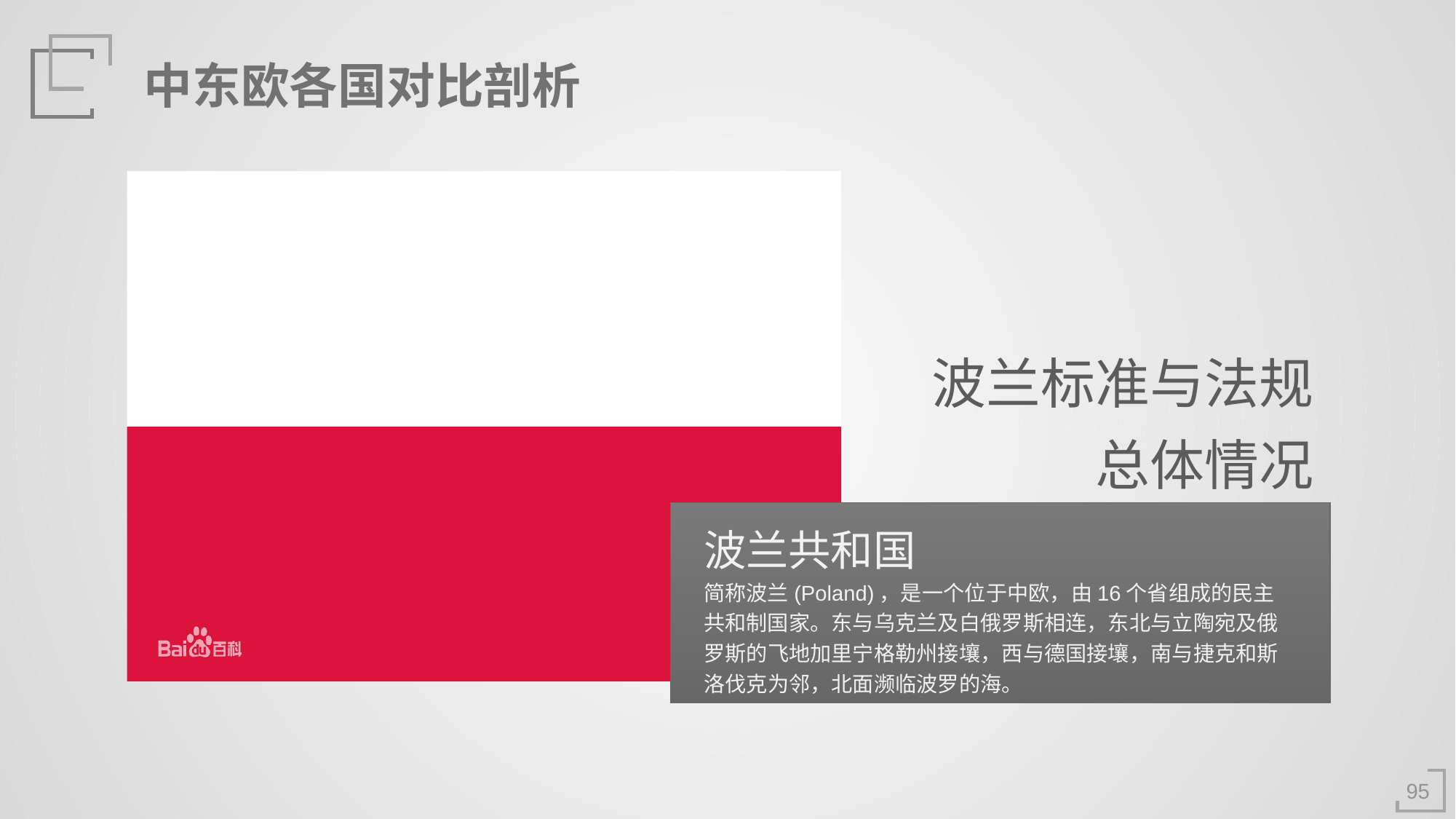

中东欧各国对比剖析

波兰标准与法规总体情况

波兰共和国
简称波兰(Poland)，是一个位于中欧，由16个省组成的民主共和制国家。东与乌克兰及白俄罗斯相连，东北与立陶宛及俄罗斯的飞地加里宁格勒州接壤，西与德国接壤，南与捷克和斯洛伐克为邻，北面濒临波罗的海。